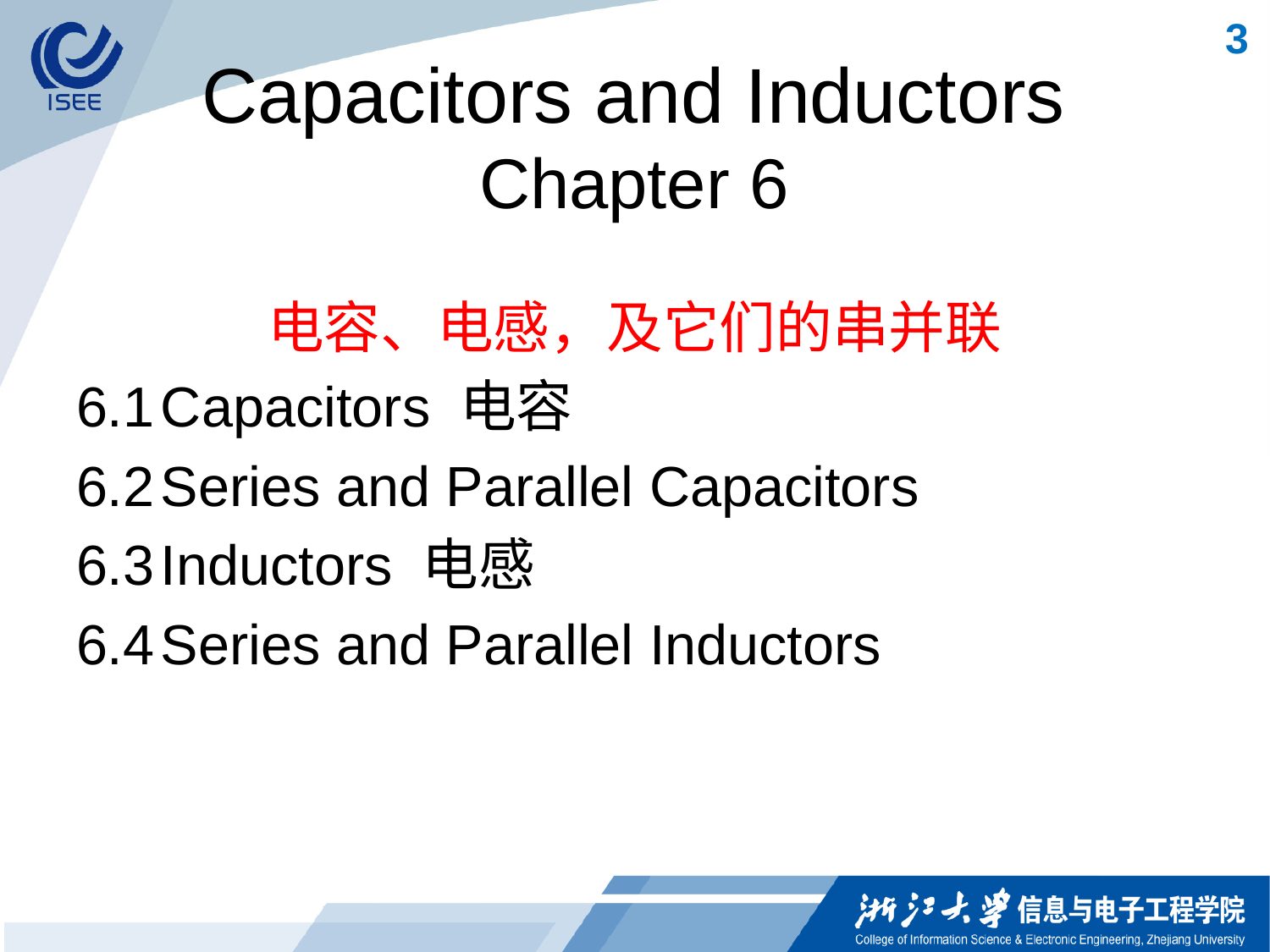

3
# Capacitors and Inductors Chapter 6
电容、电感，及它们的串并联
6.1	Capacitors 电容
6.2	Series and Parallel Capacitors
6.3	Inductors 电感
6.4	Series and Parallel Inductors